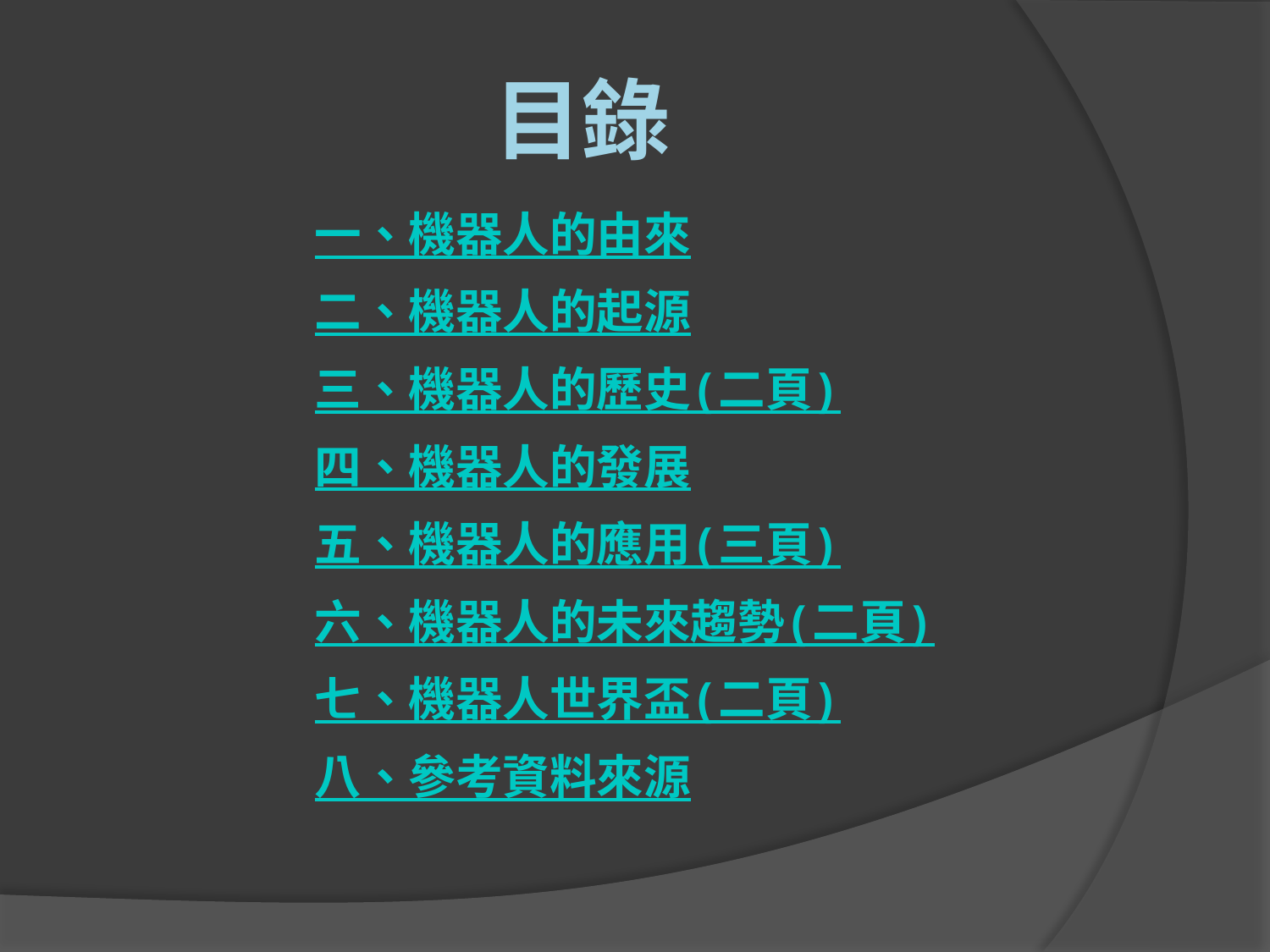

# 目錄
一、機器人的由來
二、機器人的起源
三、機器人的歷史(二頁)
四、機器人的發展
五、機器人的應用(三頁)
六、機器人的未來趨勢(二頁)
七、機器人世界盃(二頁)
八、參考資料來源